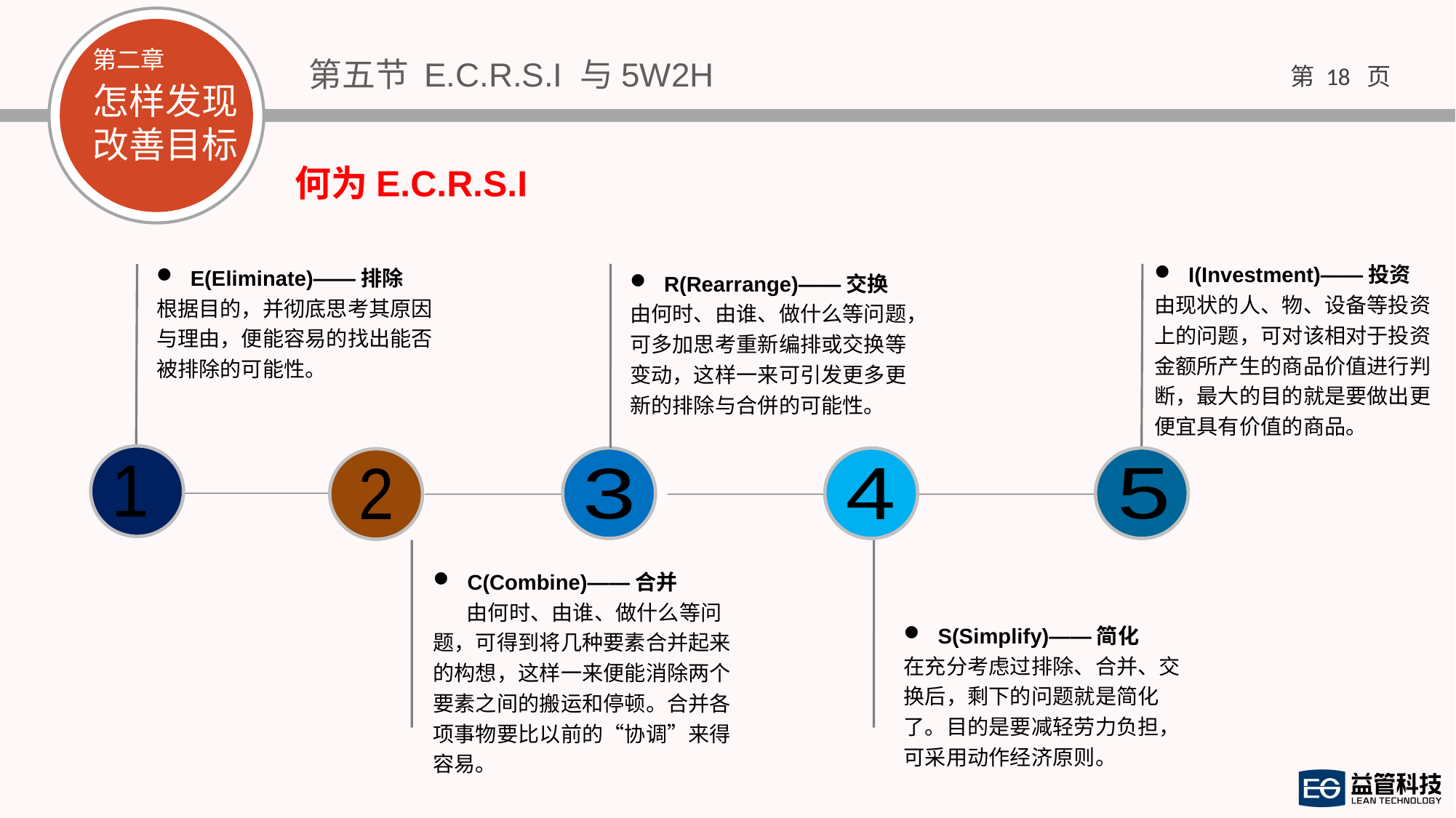

第五节 E.C.R.S.I 与5W2H
何为E.C.R.S.I
I(Investment)——投资
由现状的人、物、设备等投资上的问题，可对该相对于投资金额所产生的商品价值进行判断，最大的目的就是要做出更便宜具有价值的商品。

E(Eliminate)——排除
根据目的，并彻底思考其原因与理由，便能容易的找出能否被排除的可能性。
R(Rearrange)——交换
由何时、由谁、做什么等问题，可多加思考重新编排或交换等变动，这样一来可引发更多更新的排除与合併的可能性。

1
2
3
4
5

C(Combine)——合并
      由何时、由谁、做什么等问题，可得到将几种要素合并起来的构想，这样一来便能消除两个要素之间的搬运和停顿。合并各项事物要比以前的“协调”来得容易。

S(Simplify)——简化
在充分考虑过排除、合并、交换后，剩下的问题就是简化了。目的是要减轻劳力负担，可采用动作经济原则。